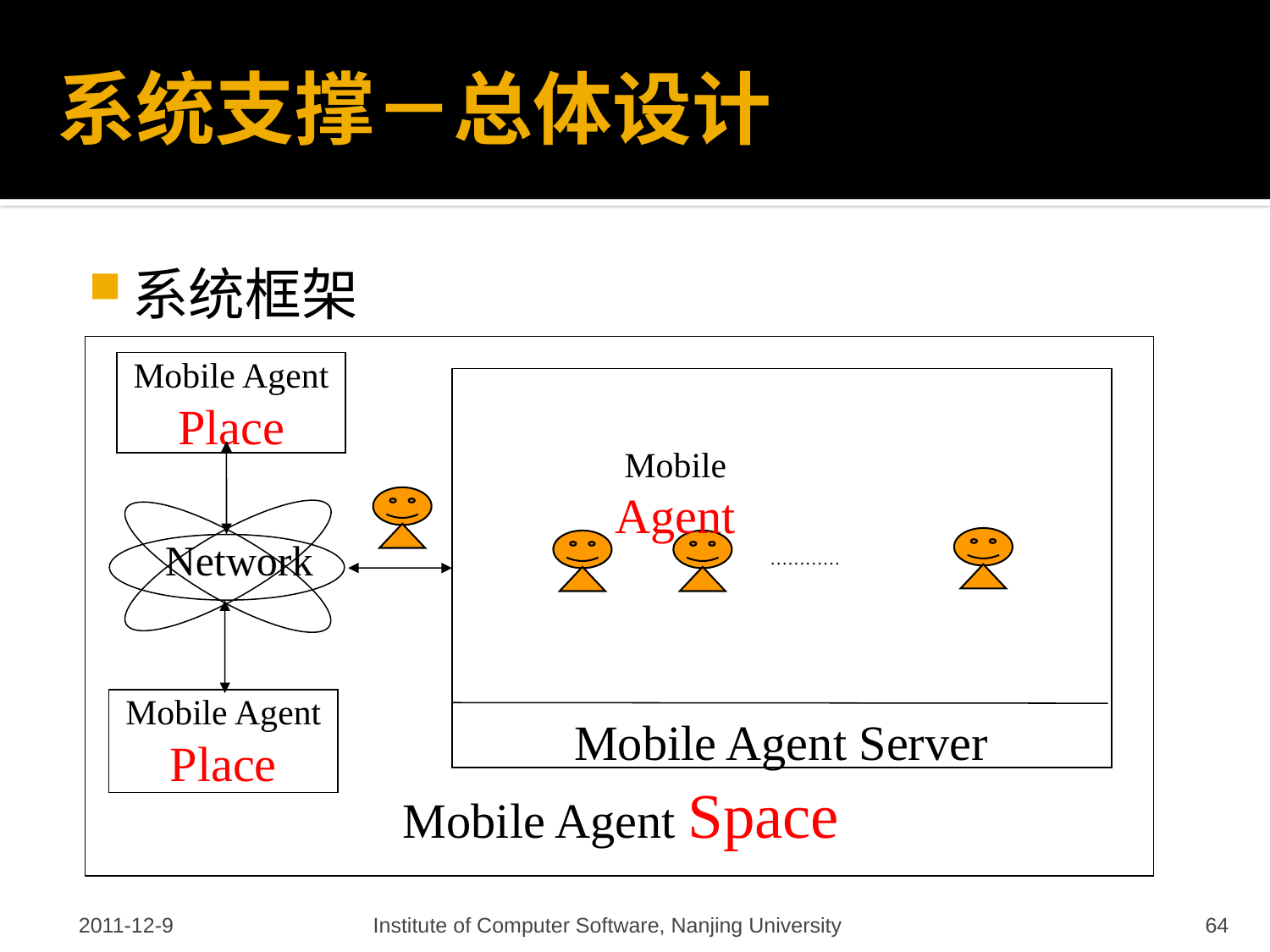

# 系统支撑－总体设计
系统框架

Mobile Agent Place

Mobile Agent

    Network

…………

Mobile Agent Place

Mobile Agent Server
Mobile Agent Space
2011-12-9
Institute of Computer Software, Nanjing University
64